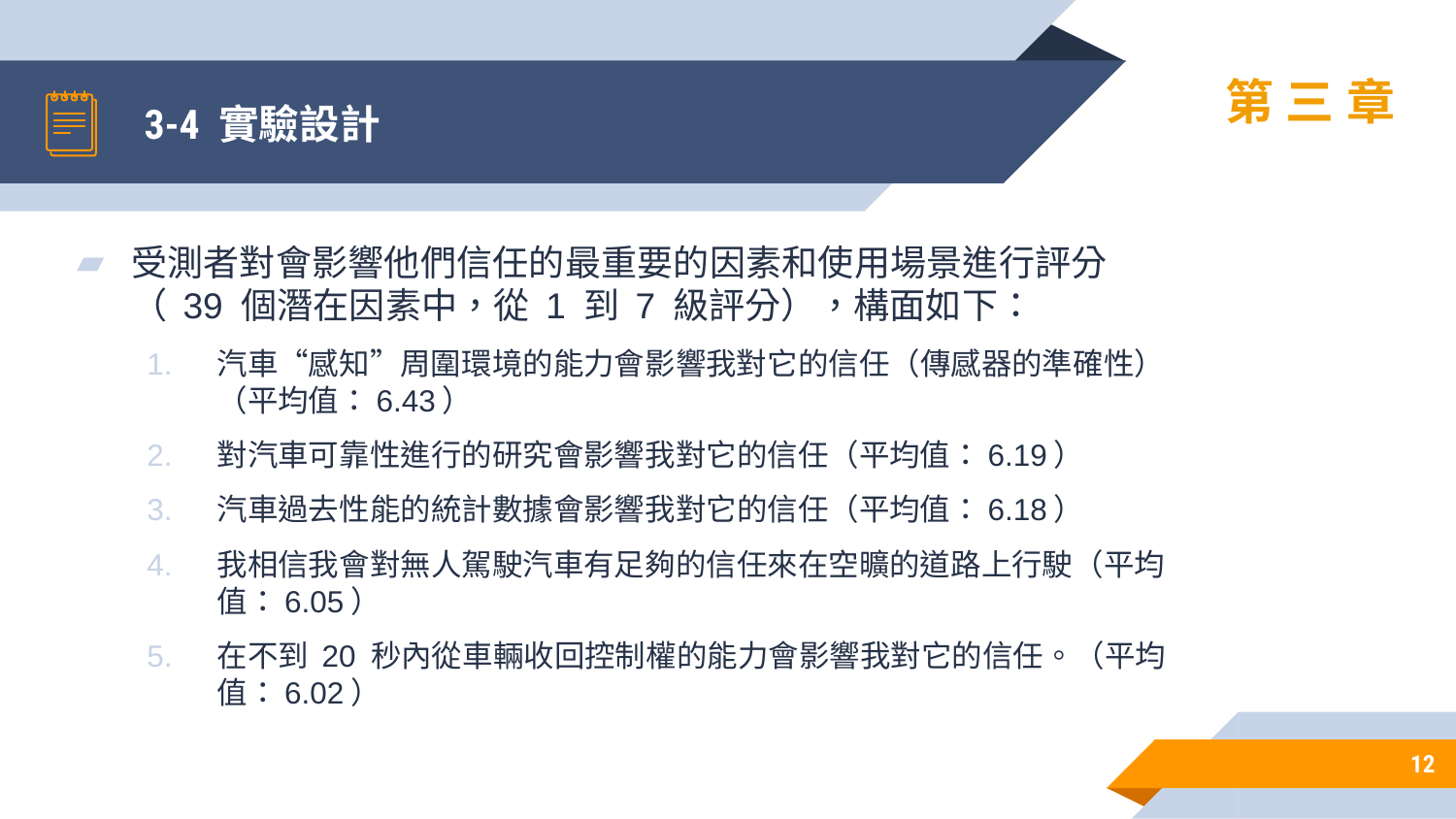

# 3-4 實驗設計
第三章

受測者對會影響他們信任的最重要的因素和使用場景進行評分（ 39 個潛在因素中，從 1 到 7 級評分），構面如下：
汽車“感知”周圍環境的能力會影響我對它的信任（傳感器的準確性）（平均值：6.43）
對汽車可靠性進行的研究會影響我對它的信任（平均值：6.19）
汽車過去性能的統計數據會影響我對它的信任（平均值：6.18）
我相信我會對無人駕駛汽車有足夠的信任來在空曠的道路上行駛（平均值：6.05）
在不到 20 秒內從車輛收回控制權的能力會影響我對它的信任。（平均值：6.02）
12